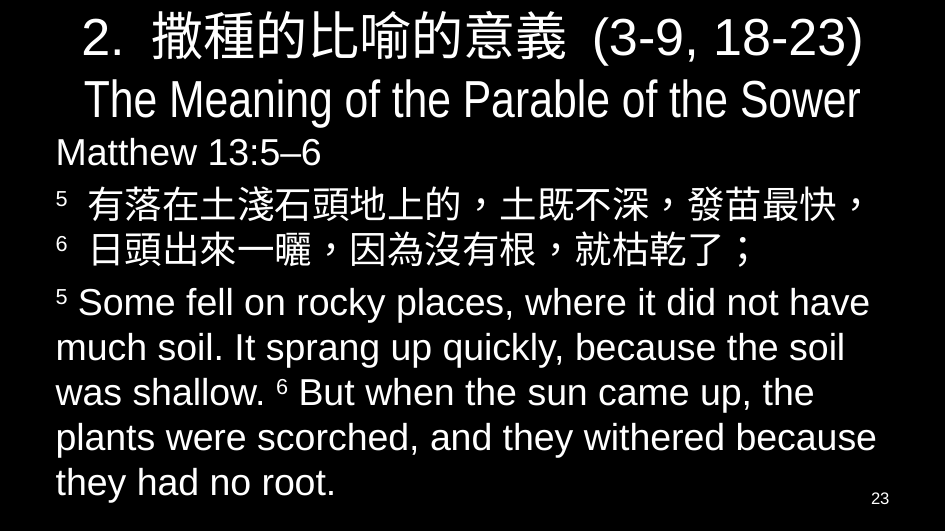

# 2. 撒種的比喻的意義 (3-9, 18-23) The Meaning of the Parable of the Sower
Matthew 13:5–6
5 有落在土淺石頭地上的，土既不深，發苗最快，6 日頭出來一曬，因為沒有根，就枯乾了；
5 Some fell on rocky places, where it did not have much soil. It sprang up quickly, because the soil was shallow. 6 But when the sun came up, the plants were scorched, and they withered because they had no root.

23